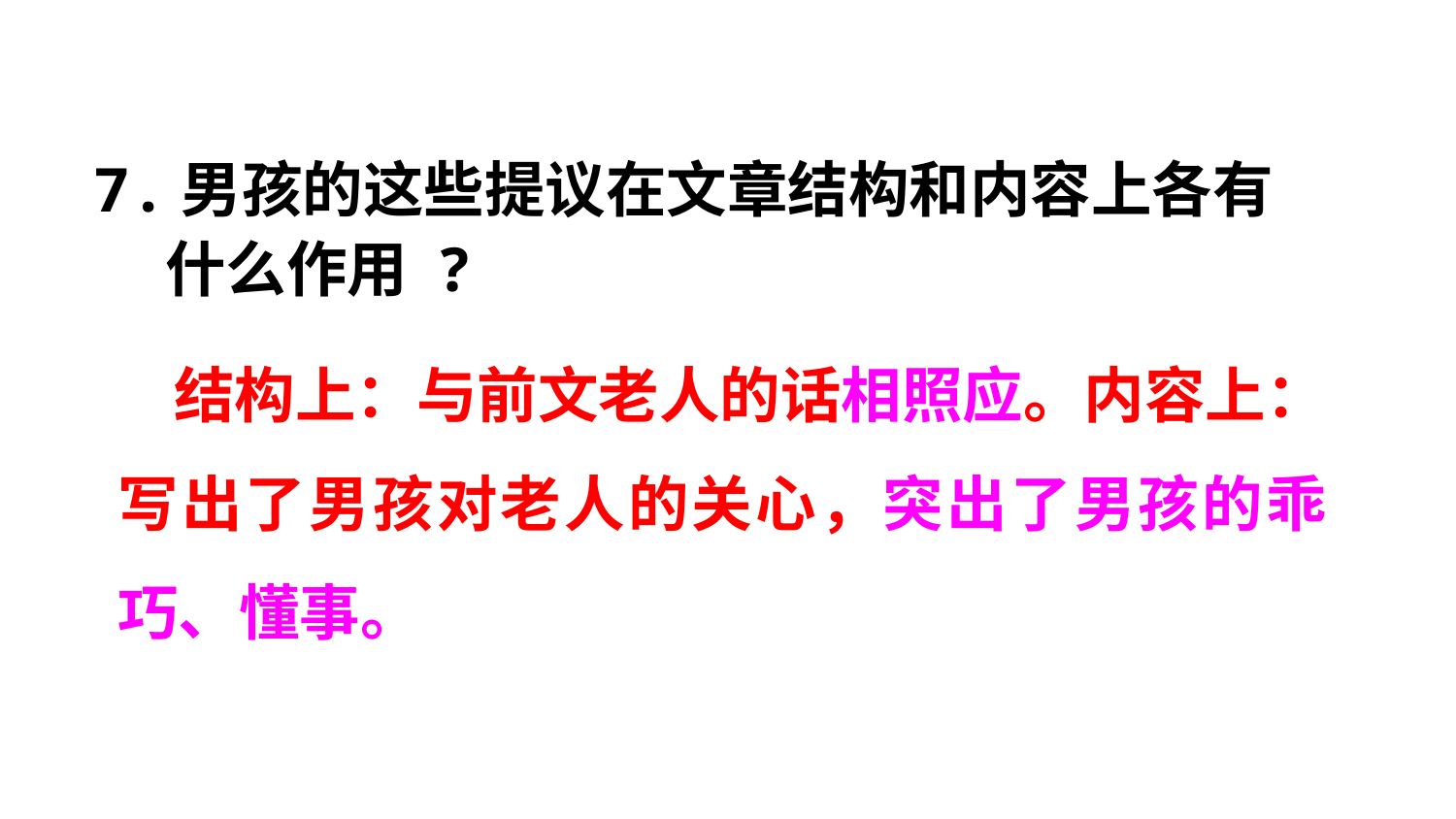

7.男孩的这些提议在文章结构和内容上各有什么作用 ?
    结构上：与前文老人的话相照应。内容上：写出了男孩对老人的关心，突出了男孩的乖巧、懂事。